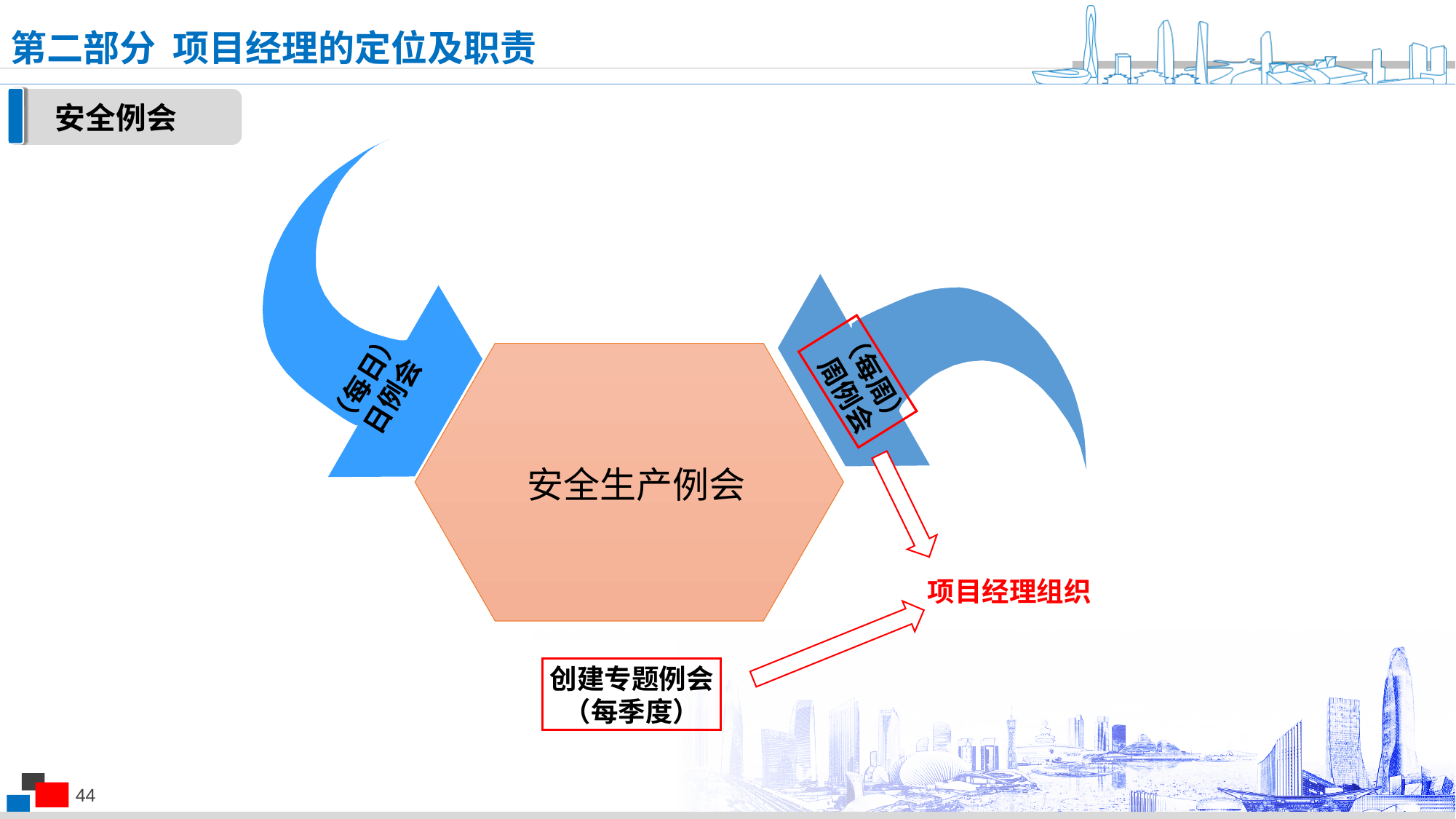

安全例会

（每日）
日例会

项目经理组织

（每周）
周例会

安全生产例会
创建专题例会
（每季度）